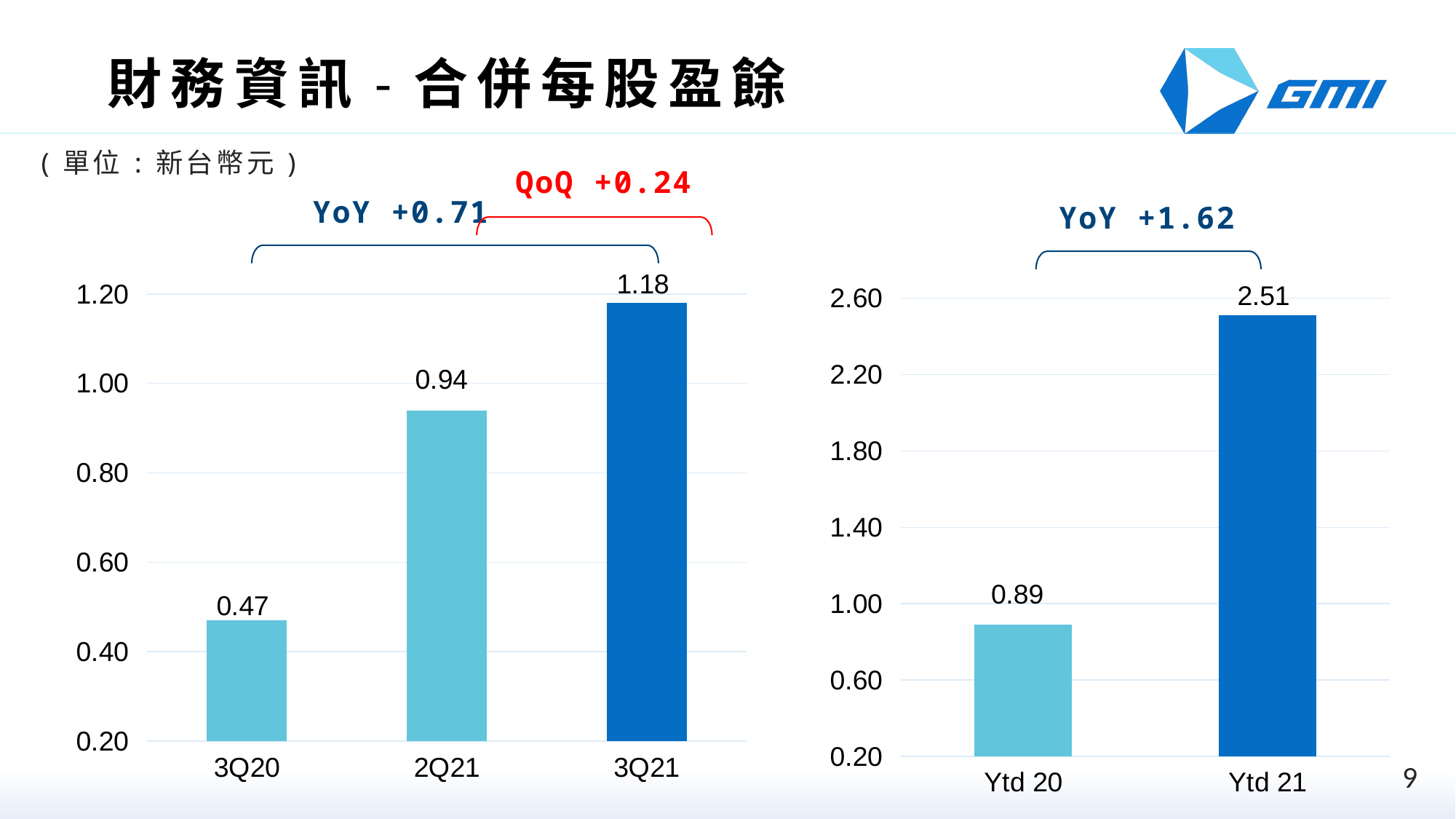

# 財務資訊-合併每股盈餘
(單位:新台幣元)

QoQ +0.24

YoY +0.71
YoY +1.62

### Chart

| Category |  |
|---|---|
| 3Q20 | 0.47 |
| 2Q21 | 0.94 |
| 3Q21 | 1.18 |

### Chart

| Category | EPS |
|---|---|
| Ytd 20 | 0.89 |
| Ytd 21 | 2.51 |
9